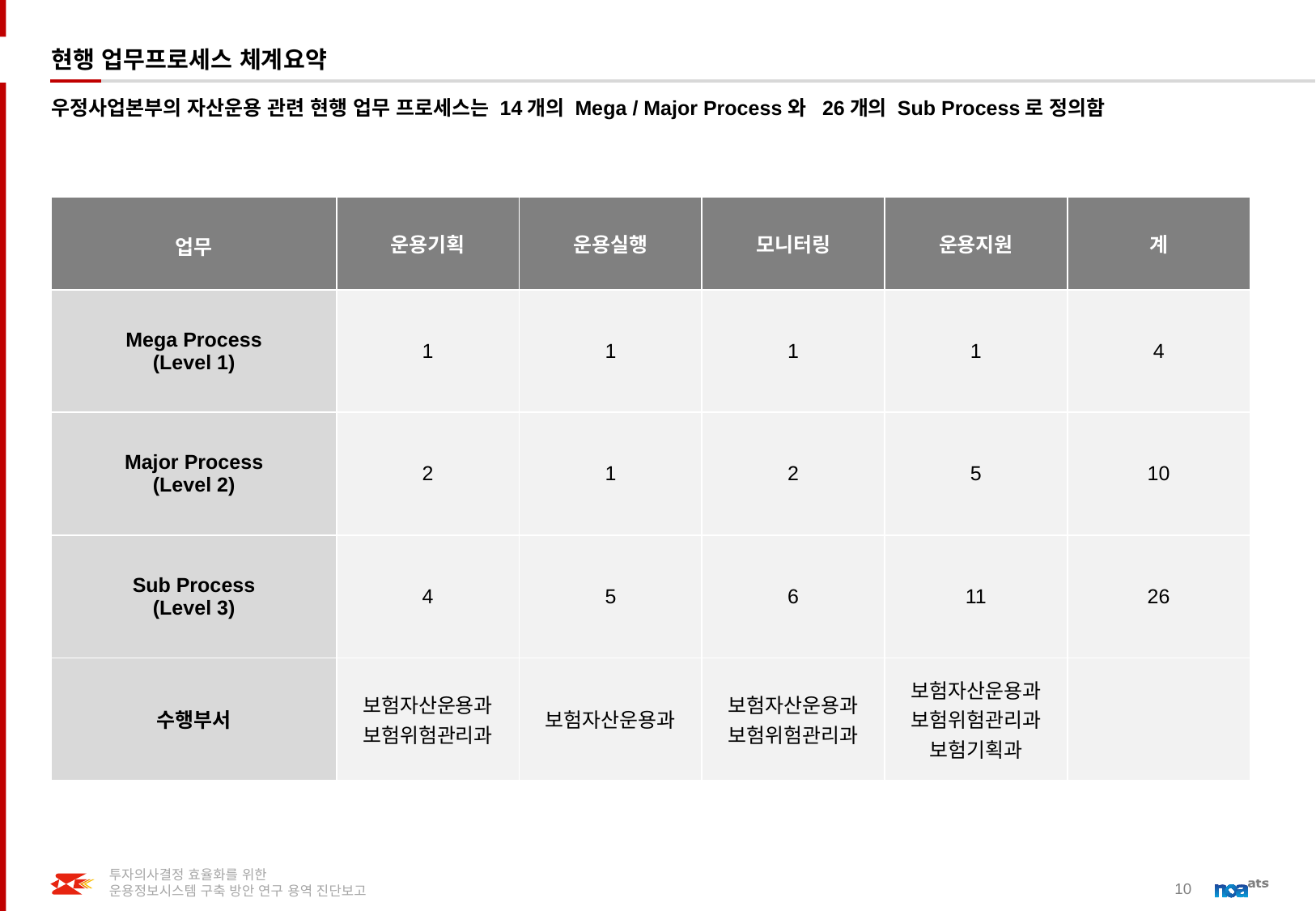

# 현행 업무프로세스 체계요약
우정사업본부의 자산운용 관련 현행 업무 프로세스는 14개의 Mega / Major Process와  26개의 Sub Process로 정의함

| 업무 | 운용기획 | 운용실행 | 모니터링 | 운용지원 | 계 |
| --- | --- | --- | --- | --- | --- |
| Mega Process (Level 1) | 1 | 1 | 1 | 1 | 4 |
| Major Process (Level 2) | 2 | 1 | 2 | 5 | 10 |
| Sub Process (Level 3) | 4 | 5 | 6 | 11 | 26 |
| 수행부서 | 보험자산운용과 보험위험관리과 | 보험자산운용과 | 보험자산운용과 보험위험관리과 | 보험자산운용과 보험위험관리과 보험기획과 |  |